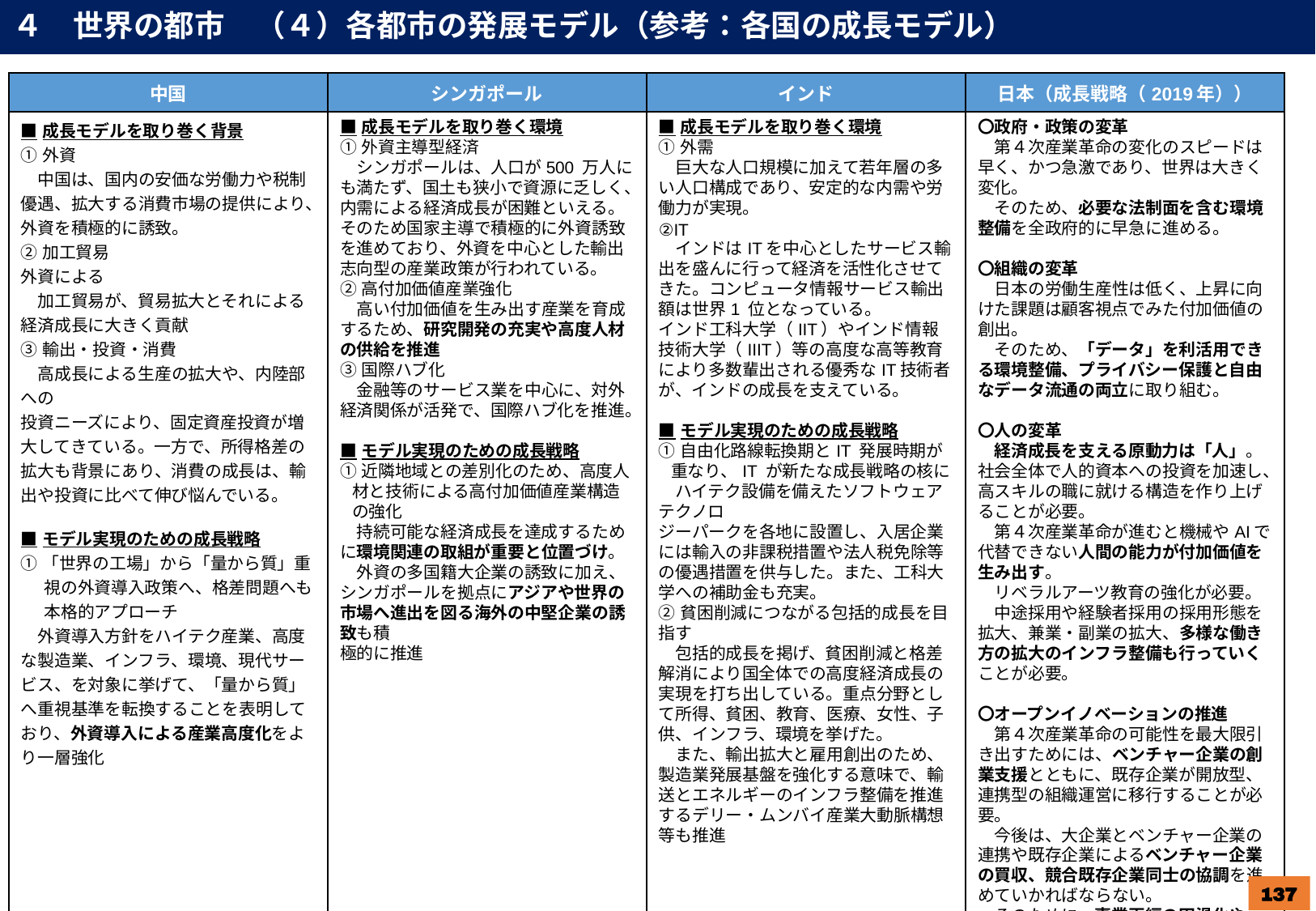

４　世界の都市　（４）各都市の発展モデル（参考：各国の成長モデル）
| 中国 | シンガポール | インド | 日本（成長戦略（2019年）） |
| --- | --- | --- | --- |
| ■成長モデルを取り巻く背景 ①外資 　中国は、国内の安価な労働力や税制優遇、拡大する消費市場の提供により、外資を積極的に誘致。 ②加工貿易 外資による 　加工貿易が、貿易拡大とそれによる経済成長に大きく貢献　 ③輸出・投資・消費 　高成長による生産の拡大や、内陸部への 投資ニーズにより、固定資産投資が増大してきている。一方で、所得格差の拡大も背景にあり、消費の成長は、輸出や投資に比べて伸び悩んでいる。 ■モデル実現のための成長戦略 ①「世界の工場」から「量から質」重視の外資導入政策へ、格差問題へも本格的アプローチ 　外資導入方針をハイテク産業、高度な製造業、インフラ、環境、現代サービス、を対象に挙げて、「量から質」へ重視基準を転換することを表明しており、外資導入による産業高度化をより一層強化 | ■成長モデルを取り巻く環境 ①外資主導型経済 　シンガポールは、人口が500 万人にも満たず、国土も狭小で資源に乏しく、内需による経済成長が困難といえる。そのため国家主導で積極的に外資誘致を進めており、外資を中心とした輸出志向型の産業政策が行われている。 ②高付加価値産業強化 　高い付加価値を生み出す産業を育成するため、研究開発の充実や高度人材の供給を推進 ③国際ハブ化 　金融等のサービス業を中心に、対外経済関係が活発で、国際ハブ化を推進。 ■モデル実現のための成長戦略 ①近隣地域との差別化のため、高度人材と技術による高付加価値産業構造の強化 　持続可能な経済成長を達成するために環境関連の取組が重要と位置づけ。 　外資の多国籍大企業の誘致に加え、シンガポールを拠点にアジアや世界の市場へ進出を図る海外の中堅企業の誘致も積 極的に推進 | ■成長モデルを取り巻く環境 ①外需 　巨大な人口規模に加えて若年層の多い人口構成であり、安定的な内需や労働力が実現。 ②IT 　インドはITを中心としたサービス輸出を盛んに行って経済を活性化させてきた。コンピュータ情報サービス輸出額は世界1 位となっている。 インド工科大学（IIT）やインド情報技術大学（IIIT）等の高度な高等教育により多数輩出される優秀なIT技術者が、インドの成長を支えている。　 ■モデル実現のための成長戦略 ①自由化路線転換期とIT 発展時期が重なり、IT が新たな成長戦略の核に 　ハイテク設備を備えたソフトウェアテクノロ ジーパークを各地に設置し、入居企業には輸入の非課税措置や法人税免除等の優遇措置を供与した。また、工科大学への補助金も充実。 ②貧困削減につながる包括的成長を目指す 　包括的成長を掲げ、貧困削減と格差解消により国全体での高度経済成長の実現を打ち出している。重点分野として所得、貧困、教育、医療、女性、子供、インフラ、環境を挙げた。 　また、輸出拡大と雇用創出のため、製造業発展基盤を強化する意味で、輸送とエネルギーのインフラ整備を推進するデリー・ムンバイ産業大動脈構想等も推進 | 〇政府・政策の変革 　第４次産業革命の変化のスピードは早く、かつ急激であり、世界は大きく変化。 　そのため、必要な法制面を含む環境整備を全政府的に早急に進める。 〇組織の変革 　日本の労働生産性は低く、上昇に向けた課題は顧客視点でみた付加価値の創出。　 　そのため、「データ」を利活用できる環境整備、プライバシー保護と自由なデータ流通の両立に取り組む。 〇人の変革 　経済成長を支える原動力は「人」。社会全体で人的資本への投資を加速し、高スキルの職に就ける構造を作り上げることが必要。 　第４次産業革命が進むと機械やAIで代替できない人間の能力が付加価値を生み出す。 　リベラルアーツ教育の強化が必要。 　中途採用や経験者採用の採用形態を拡大、兼業・副業の拡大、多様な働き方の拡大のインフラ整備も行っていくことが必要。 〇オープンイノベーションの推進 　第４次産業革命の可能性を最大限引き出すためには、ベンチャー企業の創業支援とともに、既存企業が開放型、連携型の組織運営に移行することが必要。 　今後は、大企業とベンチャー企業の連携や既存企業によるベンチャー企業の買収、競合既存企業同士の協調を進めていかればならない。 　そのために、事業再編の円滑化やコーポレート・ベンチャー・キャピタルの拡大、企業間の研究開発の推進などの環境整備が必要。 |
137